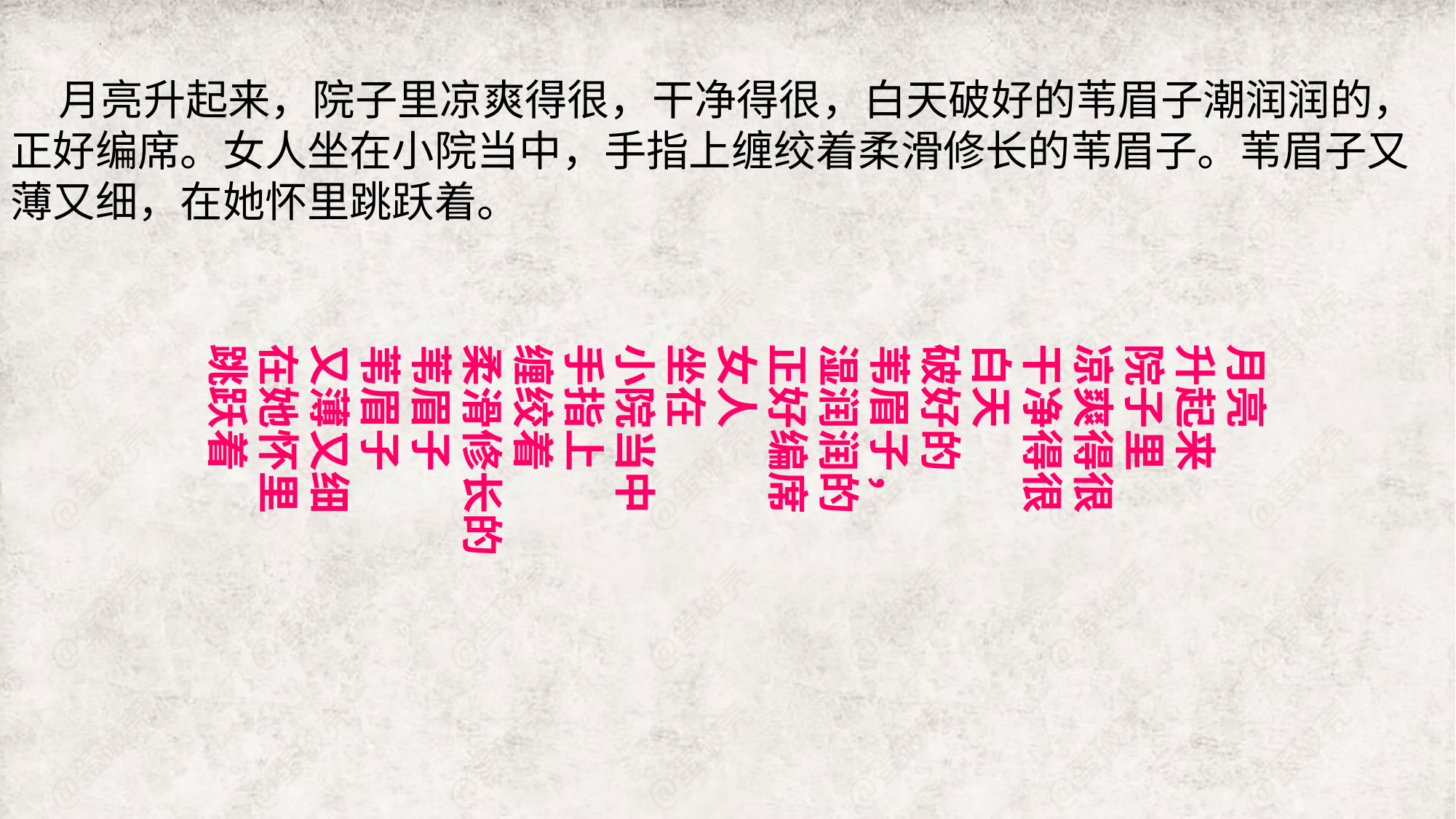

月亮升起来，院子里凉爽得很，干净得很，白天破好的苇眉子潮润润的，正好编席。女人坐在小院当中，手指上缠绞着柔滑修长的苇眉子。苇眉子又薄又细，在她怀里跳跃着。
月亮
升起来
院子里
凉爽得很
干净得很
白天
破好的
苇眉子，
湿润润的
正好编席
女人
坐在
小院当中
手指上
缠绞着
柔滑修长的
苇眉子
苇眉子
又薄又细
在她怀里
跳跃着